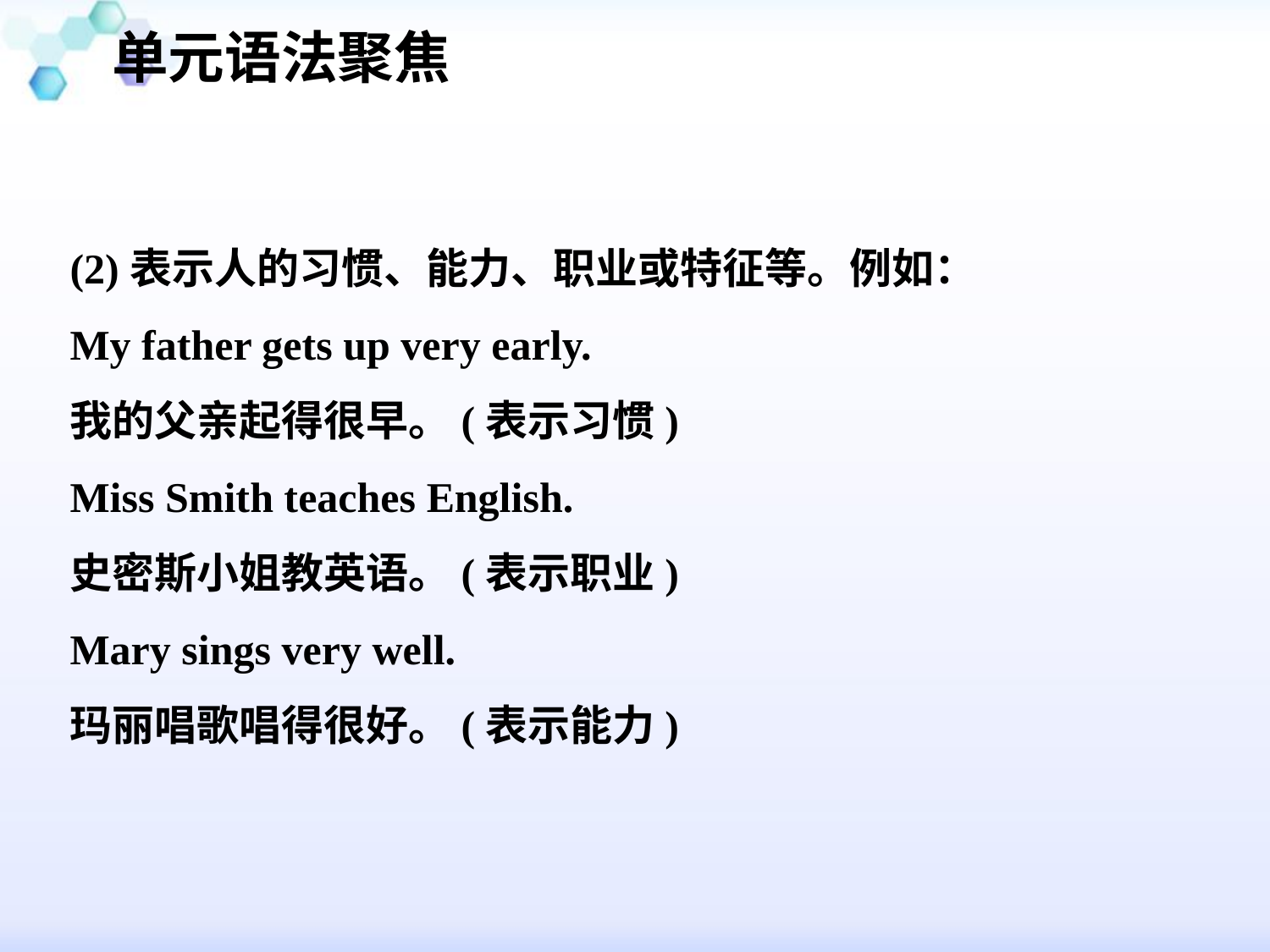

单元语法聚焦
#
(2)表示人的习惯、能力、职业或特征等。例如：
My father gets up very early.
我的父亲起得很早。(表示习惯)
Miss Smith teaches English.
史密斯小姐教英语。(表示职业)
Mary sings very well.
玛丽唱歌唱得很好。(表示能力)